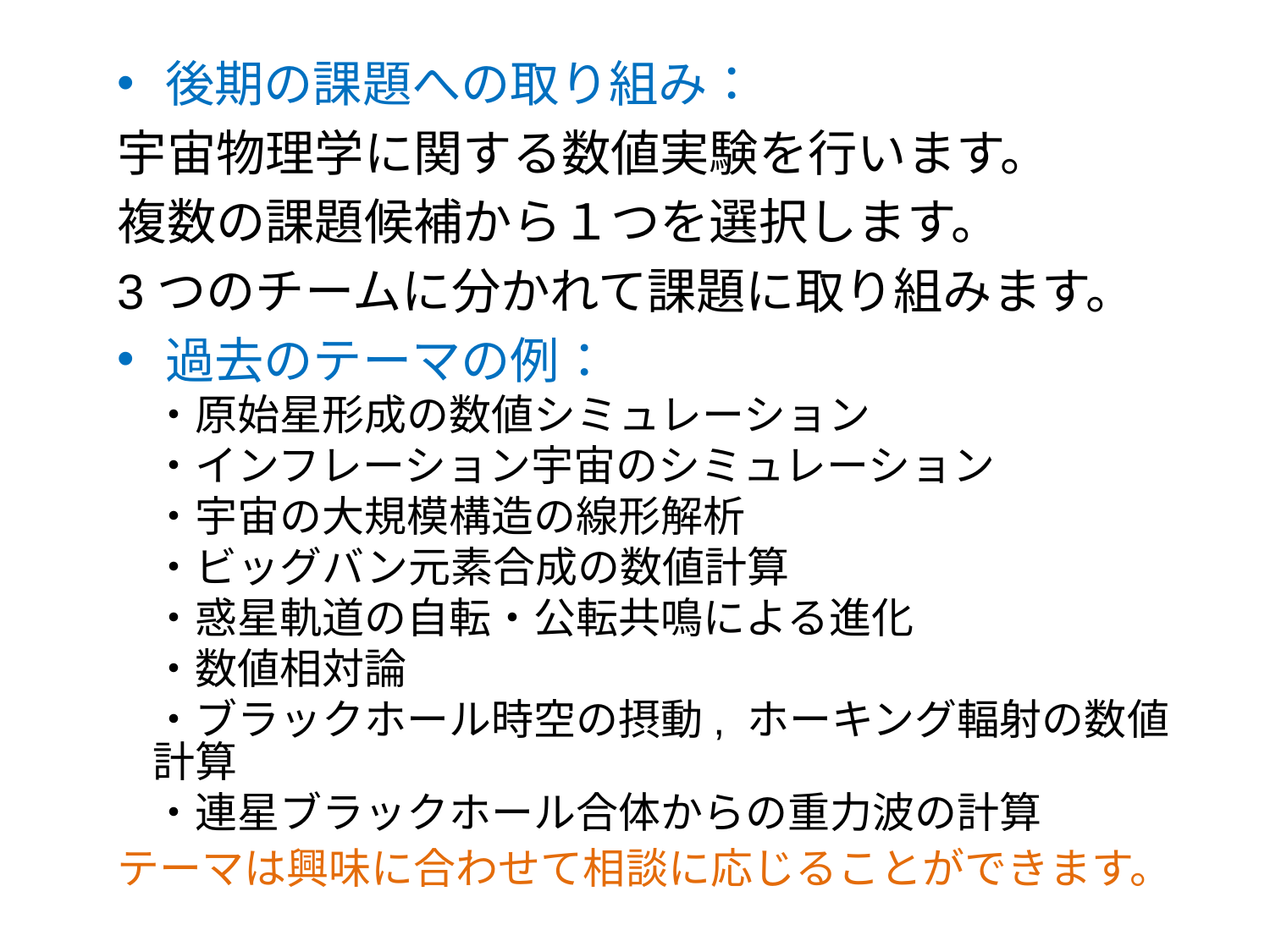

後期の課題への取り組み：
宇宙物理学に関する数値実験を行います。
複数の課題候補から１つを選択します。
3つのチームに分かれて課題に取り組みます。
過去のテーマの例：
・原始星形成の数値シミュレーション
・インフレーション宇宙のシミュレーション
・宇宙の大規模構造の線形解析
・ビッグバン元素合成の数値計算
・惑星軌道の自転・公転共鳴による進化
・数値相対論
・ブラックホール時空の摂動, ホーキング輻射の数値計算
・連星ブラックホール合体からの重力波の計算
テーマは興味に合わせて相談に応じることができます。